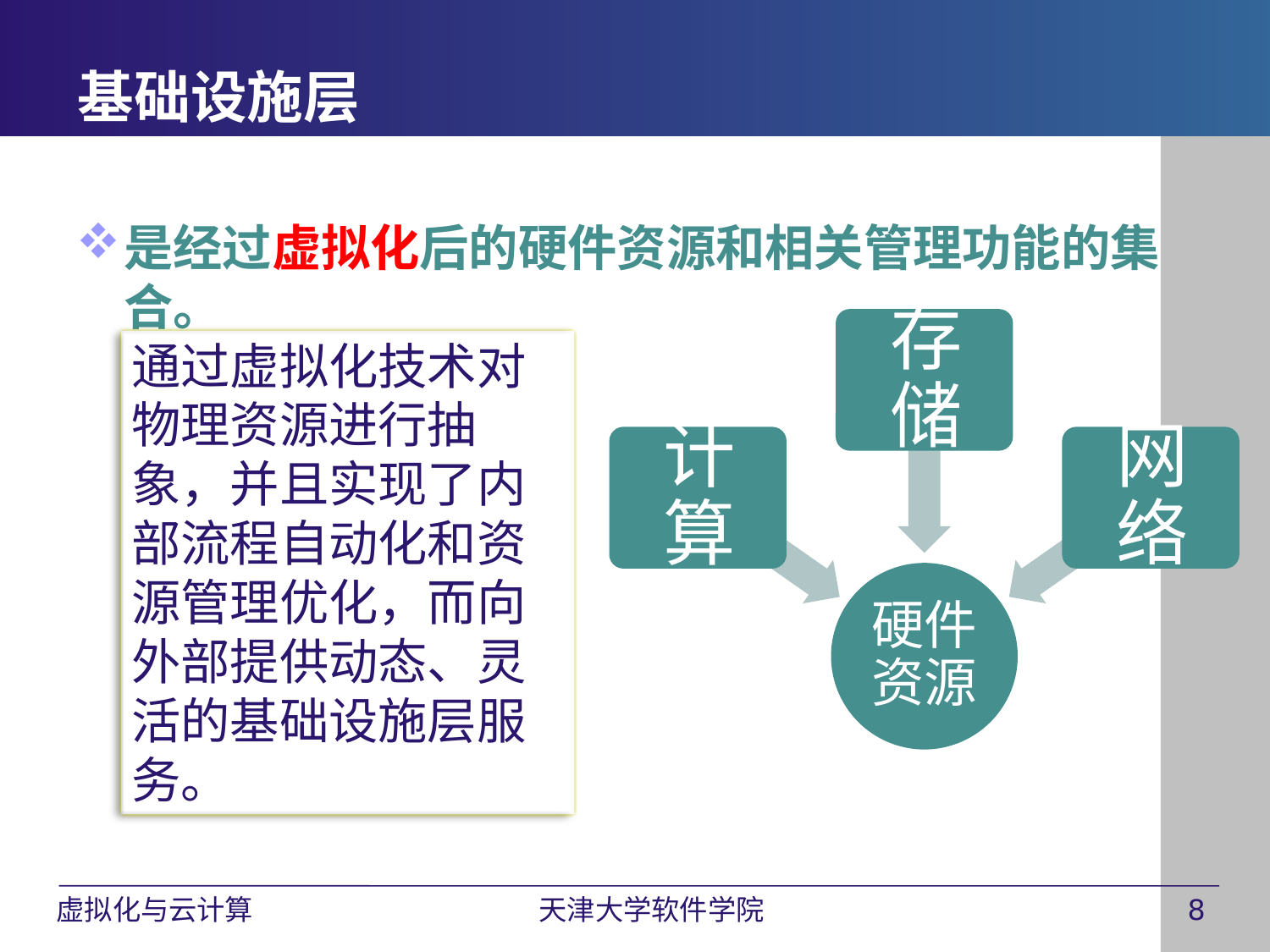

# 基础设施层
是经过虚拟化后的硬件资源和相关管理功能的集合。
硬件资源
计算
存储
网络
通过虚拟化技术对物理资源进行抽象，并且实现了内部流程自动化和资源管理优化，而向外部提供动态、灵活的基础设施层服务。